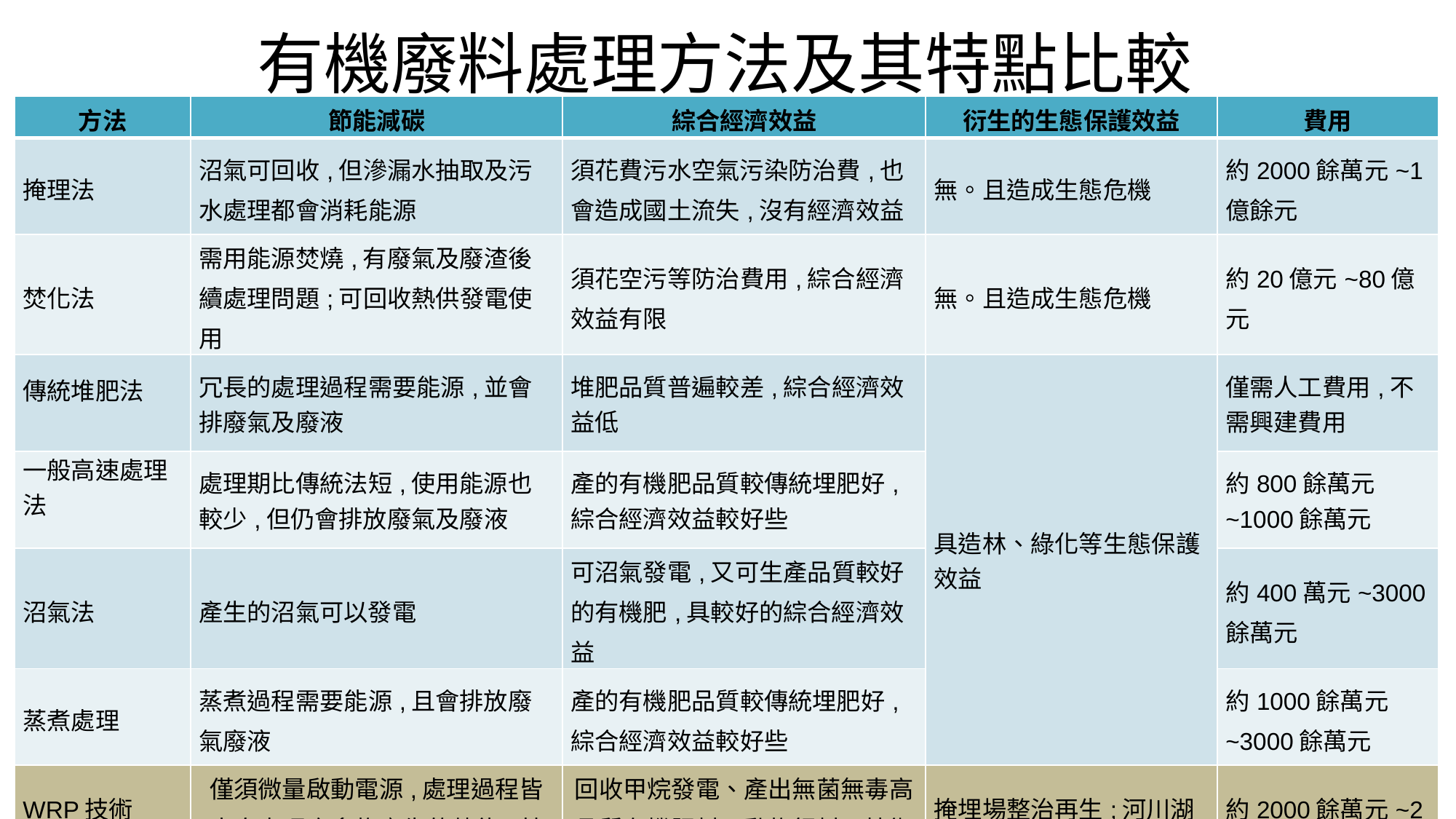

# 有機廢料處理方法及其特點比較
| 方法 | 節能減碳 | 綜合經濟效益 | 衍生的生態保護效益 | 費用 |
| --- | --- | --- | --- | --- |
| 掩理法 | 沼氣可回收,但滲漏水抽取及污水處理都會消耗能源 | 須花費污水空氣污染防治費,也會造成國土流失,沒有經濟效益 | 無。且造成生態危機 | 約2000餘萬元~1億餘元 |
| 焚化法 | 需用能源焚燒,有廢氣及廢渣後續處理問題;可回收熱供發電使用 | 須花空污等防治費用,綜合經濟效益有限 | 無。且造成生態危機 | 約20億元~80億元 |
| 傳統堆肥法 | 冗長的處理過程需要能源,並會排廢氣及廢液 | 堆肥品質普遍較差,綜合經濟效益低 | 具造林、綠化等生態保護效益 | 僅需人工費用,不需興建費用 |
| 一般高速處理法 | 處理期比傳統法短,使用能源也較少,但仍會排放廢氣及廢液 | 產的有機肥品質較傳統埋肥好,綜合經濟效益較好些 |  | 約800餘萬元~1000餘萬元 |
| 沼氣法 | 產生的沼氣可以發電 | 可沼氣發電,又可生產品質較好的有機肥,具較好的綜合經濟效益 |  | 約400萬元~3000餘萬元 |
| 蒸煮處理 | 蒸煮過程需要能源,且會排放廢氣廢液 | 產的有機肥品質較傳統埋肥好,綜合經濟效益較好些 |  | 約1000餘萬元~3000餘萬元 |
| WRP技術 物理－化學法 | 僅須微量啟動電源,處理過程皆來自處理廢棄物產生的熱能,基本上為零排放 | 回收甲烷發電、產出無菌無毒高品質有機肥料、動物飼料、技術水 | 掩埋場整治再生;河川湖泊污泥回收 | 約2000餘萬元~2億元(依規格而定) |